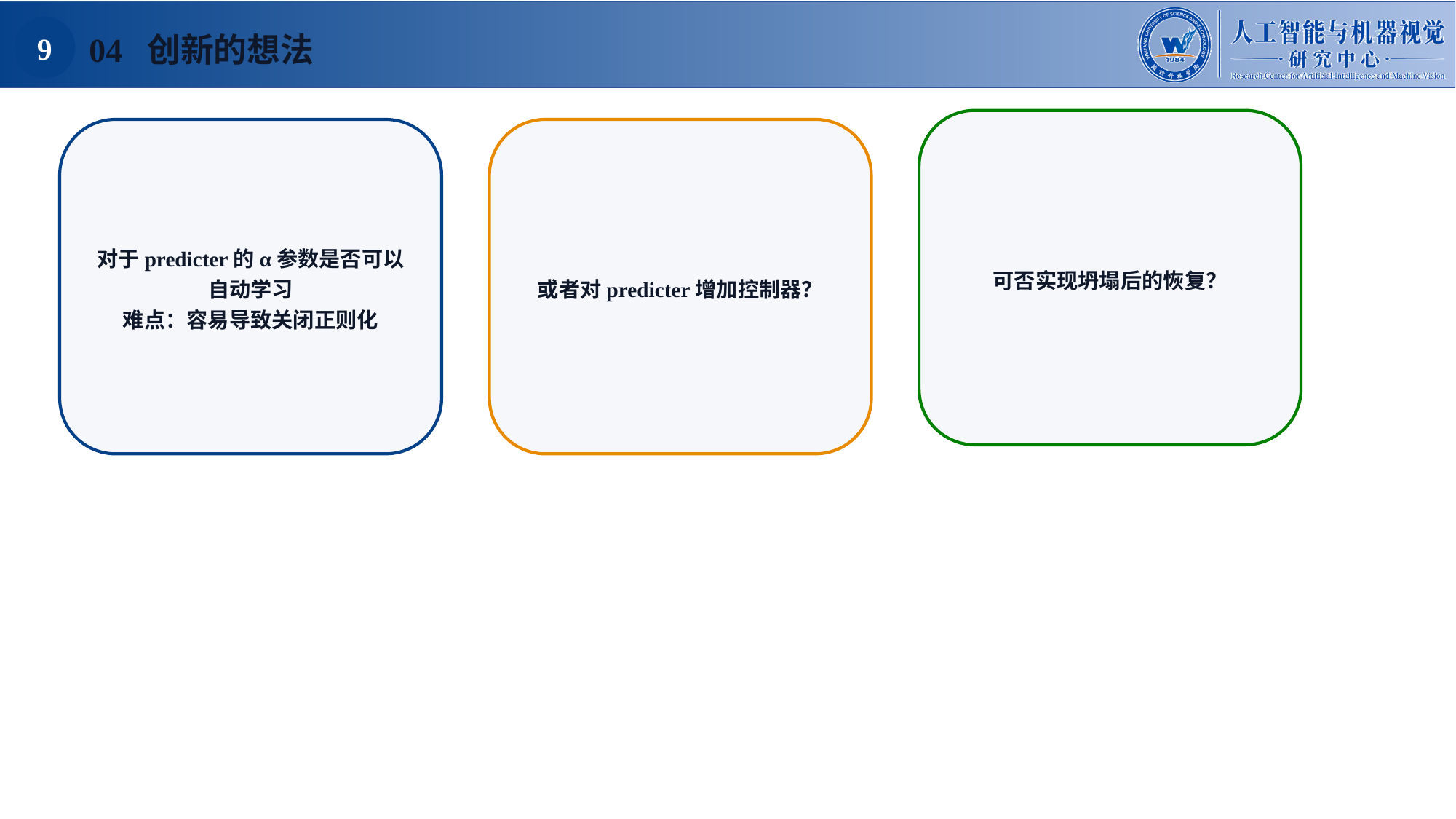

9
04  创新的想法
可否实现坍塌后的恢复？
对于predicter的α参数是否可以自动学习
难点：容易导致关闭正则化
或者对predicter增加控制器？